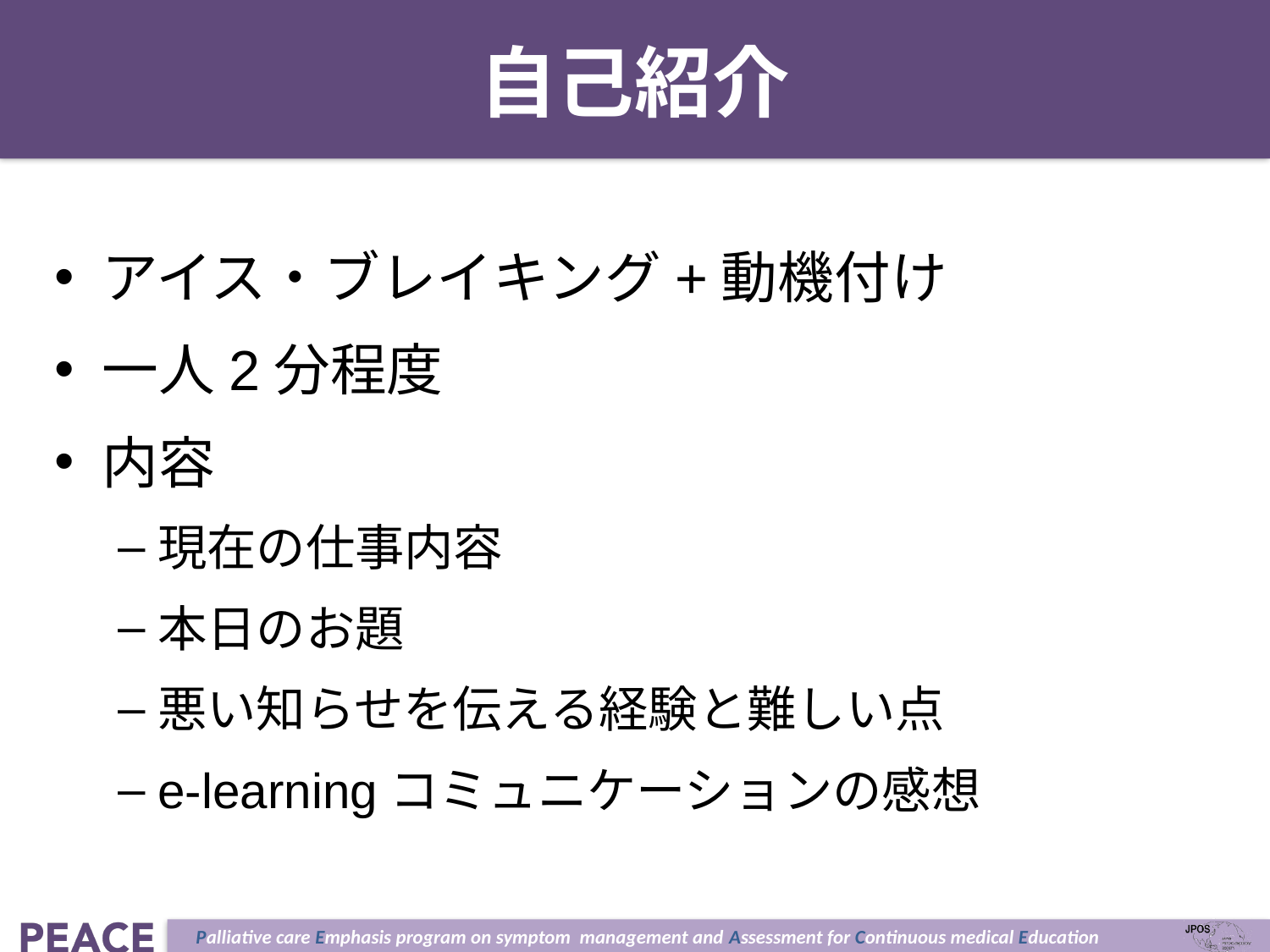

# 自己紹介
アイス・ブレイキング+動機付け
一人2分程度
内容
現在の仕事内容
本日のお題
悪い知らせを伝える経験と難しい点
e-learningコミュニケーションの感想